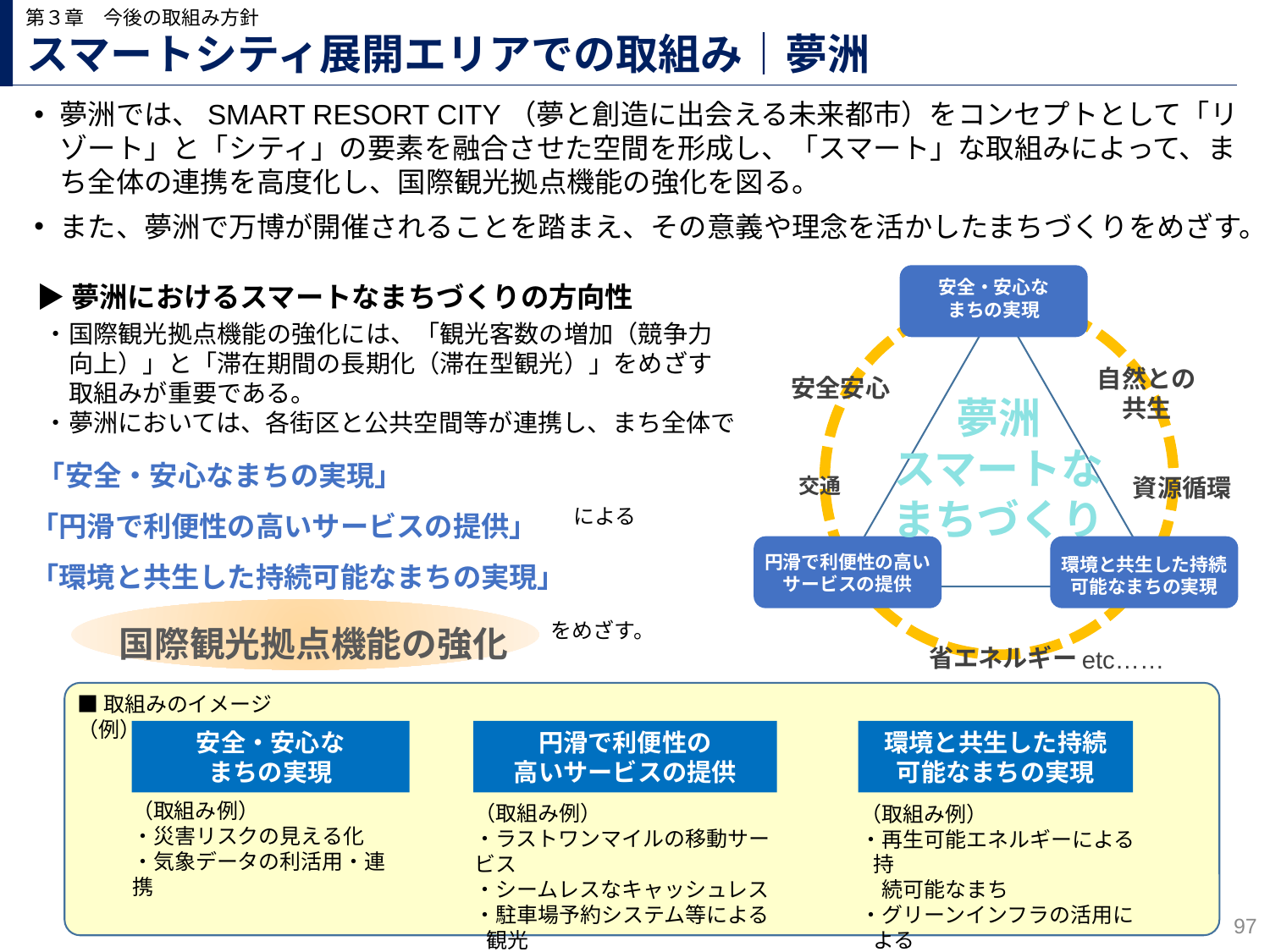

第３章　今後の取組み方針
# スマートシティ展開エリアでの取組み｜夢洲
夢洲では、SMART RESORT CITY（夢と創造に出会える未来都市）をコンセプトとして「リゾート」と「シティ」の要素を融合させた空間を形成し、「スマート」な取組みによって、まち全体の連携を高度化し、国際観光拠点機能の強化を図る。
また、夢洲で万博が開催されることを踏まえ、その意義や理念を活かしたまちづくりをめざす。

安全・安心な
まちの実現

自然との共生
安全安心
夢洲
スマートな
まちづくり
資源循環

円滑で利便性の高い
サービスの提供

環境と共生した持続
可能なまちの実現
省エネルギー
交通
etc……

▶夢洲におけるスマートなまちづくりの方向性
・国際観光拠点機能の強化には、「観光客数の増加（競争力
　向上）」と「滞在期間の長期化（滞在型観光）」をめざす
　取組みが重要である。
・夢洲においては、各街区と公共空間等が連携し、まち全体で
　 「安全・安心なまちの実現」
　「円滑で利便性の高いサービスの提供」
　「環境と共生した持続可能なまちの実現」
による
　国際観光拠点機能の強化

をめざす。

安全・安心な
まちの実現
円滑で利便性の
高いサービスの提供
環境と共生した持続
可能なまちの実現
（取組み例）
・災害リスクの見える化
・気象データの利活用・連携
（取組み例）
・ラストワンマイルの移動サービス
・シームレスなキャッシュレス
・駐車場予約システム等による観光
　渋滞の緩和

（取組み例）
・再生可能エネルギーによる持
　続可能なまち
・グリーンインフラの活用による
 SDGsの推進
■取組みのイメージ（例）
97